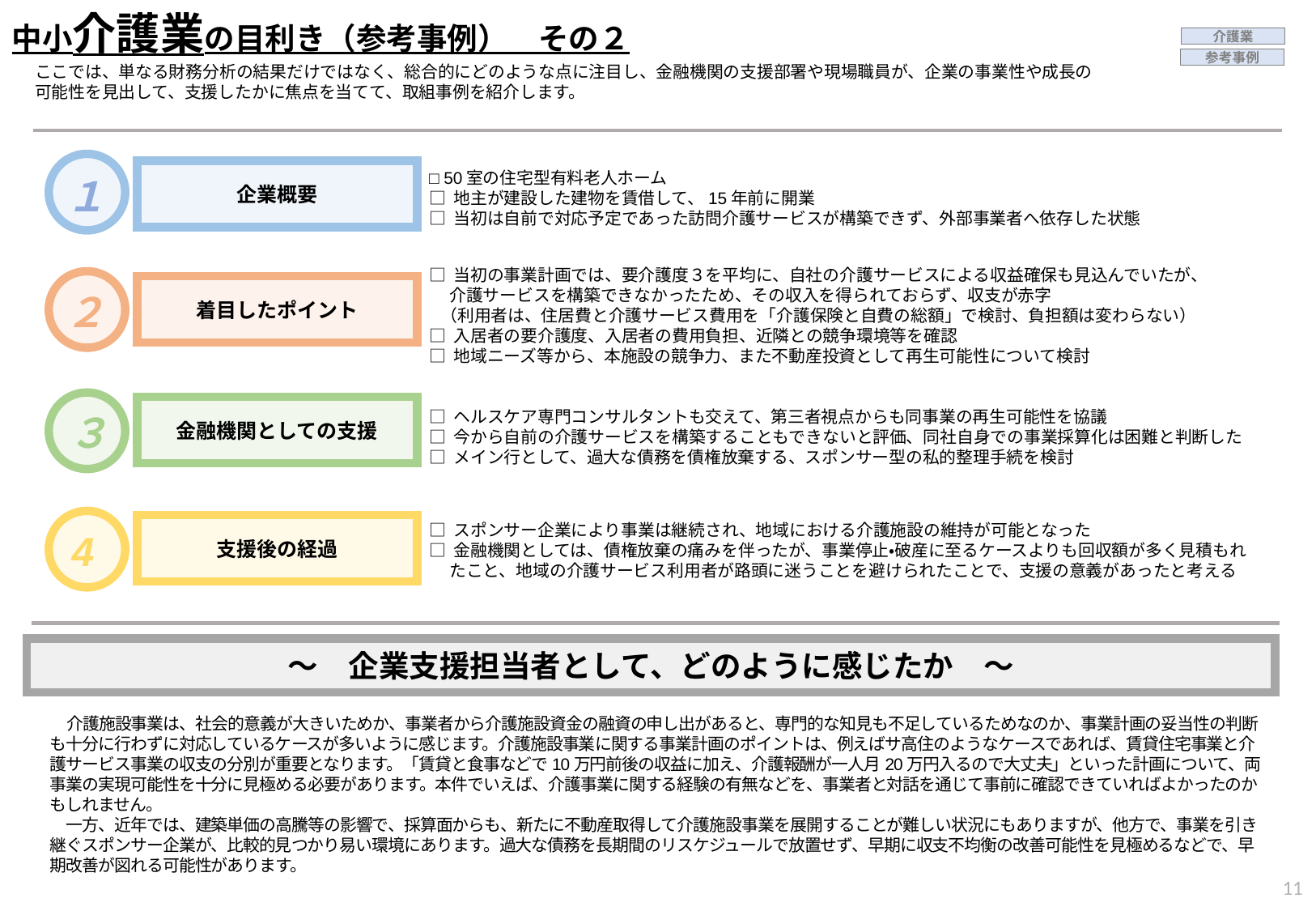

中小介護業の目利き（参考事例）　その２
介護業
参考事例
ここでは、単なる財務分析の結果だけではなく、総合的にどのような点に注目し、金融機関の支援部署や現場職員が、企業の事業性や成長の
可能性を見出して、支援したかに焦点を当てて、取組事例を紹介します。

１
企業概要
□ 50室の住宅型有料老人ホーム
□ 地主が建設した建物を賃借して、15年前に開業
□ 当初は自前で対応予定であった訪問介護サービスが構築できず、外部事業者へ依存した状態
□ 当初の事業計画では、要介護度３を平均に、自社の介護サービスによる収益確保も見込んでいたが、
　 介護サービスを構築できなかったため、その収入を得られておらず、収支が赤字
  （利用者は、住居費と介護サービス費用を「介護保険と自費の総額」で検討、負担額は変わらない）
□ 入居者の要介護度、入居者の費用負担、近隣との競争環境等を確認
□ 地域ニーズ等から、本施設の競争力、また不動産投資として再生可能性について検討

着目したポイント
２

金融機関としての支援
３
□ ヘルスケア専門コンサルタントも交えて、第三者視点からも同事業の再生可能性を協議
□ 今から自前の介護サービスを構築することもできないと評価、同社自身での事業採算化は困難と判断した
□ メイン行として、過大な債務を債権放棄する、スポンサー型の私的整理手続を検討

支援後の経過
4
□ スポンサー企業により事業は継続され、地域における介護施設の維持が可能となった
□ 金融機関としては、債権放棄の痛みを伴ったが、事業停止・破産に至るケースよりも回収額が多く見積もれ
　 たこと、地域の介護サービス利用者が路頭に迷うことを避けられたことで、支援の意義があったと考える
～　企業支援担当者として、どのように感じたか　～
　介護施設事業は、社会的意義が大きいためか、事業者から介護施設資金の融資の申し出があると、専門的な知見も不足しているためなのか、事業計画の妥当性の判断も十分に行わずに対応しているケースが多いように感じます。介護施設事業に関する事業計画のポイントは、例えばサ高住のようなケースであれば、賃貸住宅事業と介護サービス事業の収支の分別が重要となります。「賃貸と食事などで10万円前後の収益に加え、介護報酬が一人月20万円入るので大丈夫」といった計画について、両事業の実現可能性を十分に見極める必要があります。本件でいえば、介護事業に関する経験の有無などを、事業者と対話を通じて事前に確認できていればよかったのかもしれません。
　一方、近年では、建築単価の高騰等の影響で、採算面からも、新たに不動産取得して介護施設事業を展開することが難しい状況にもありますが、他方で、事業を引き継ぐスポンサー企業が、比較的見つかり易い環境にあります。過大な債務を長期間のリスケジュールで放置せず、早期に収支不均衡の改善可能性を見極めるなどで、早期改善が図れる可能性があります。
11